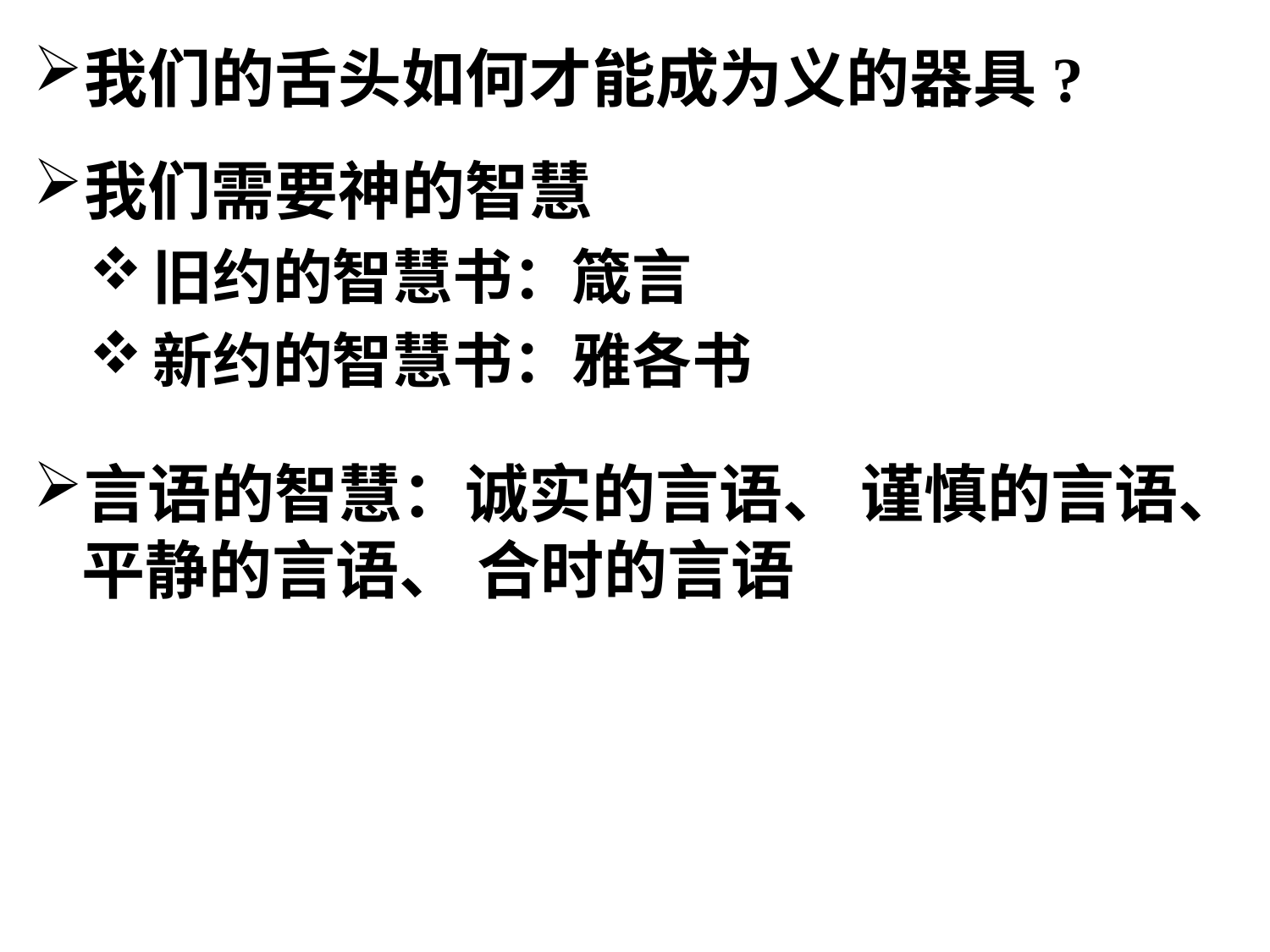

我们的舌头如何才能成为义的器具?

我们需要神的智慧
旧约的智慧书：箴言
新约的智慧书：雅各书

言语的智慧：诚实的言语、 谨慎的言语、平静的言语、 合时的言语